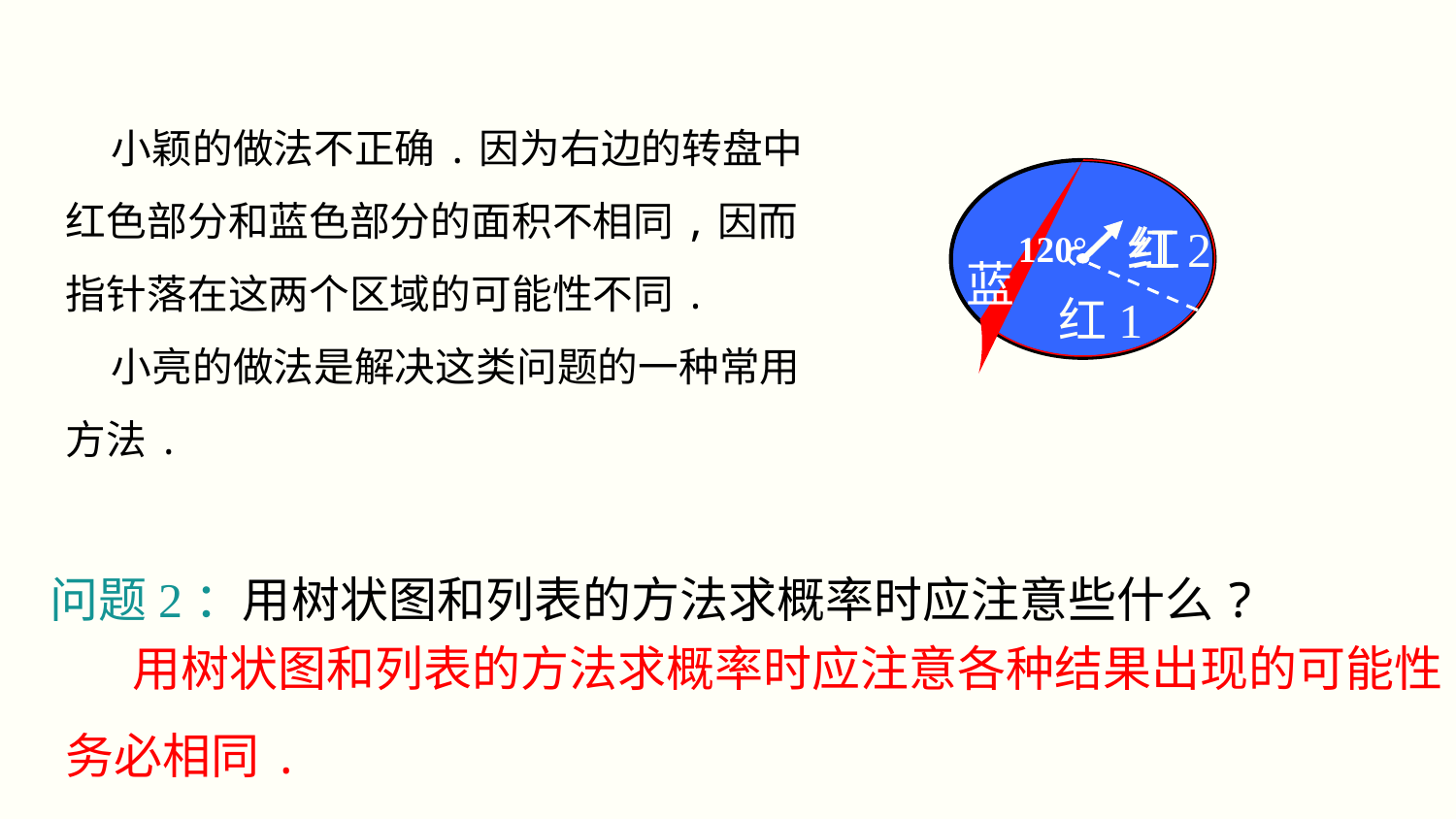

小颖的做法不正确.因为右边的转盘中红色部分和蓝色部分的面积不相同,因而指针落在这两个区域的可能性不同.
    小亮的做法是解决这类问题的一种常用方法.

红
红2
120°

蓝

红1
问题2：用树状图和列表的方法求概率时应注意些什么?
     用树状图和列表的方法求概率时应注意各种结果出现的可能性务必相同.